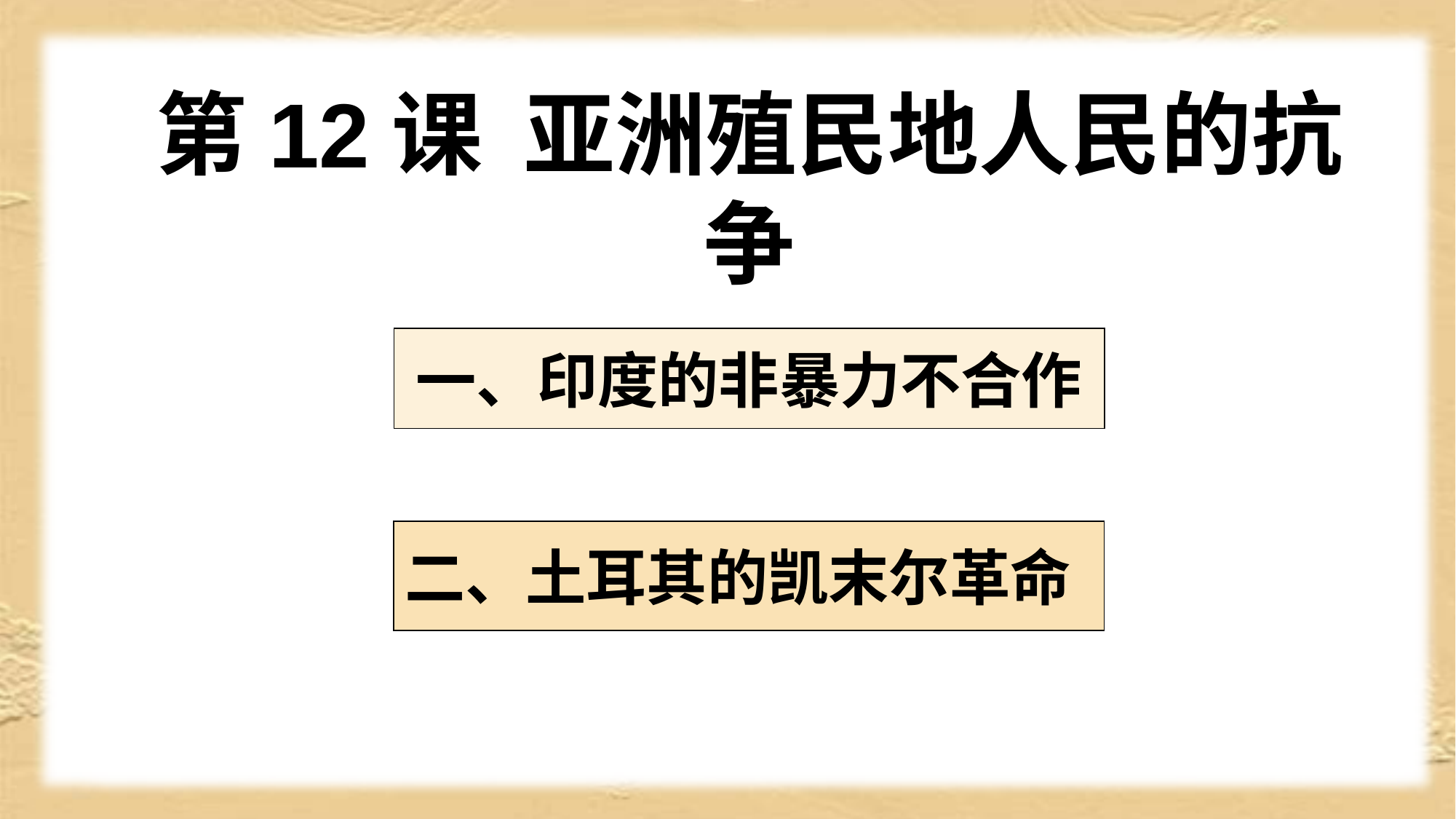

第12课  亚洲殖民地人民的抗争
一、印度的非暴力不合作
二、土耳其的凯末尔革命